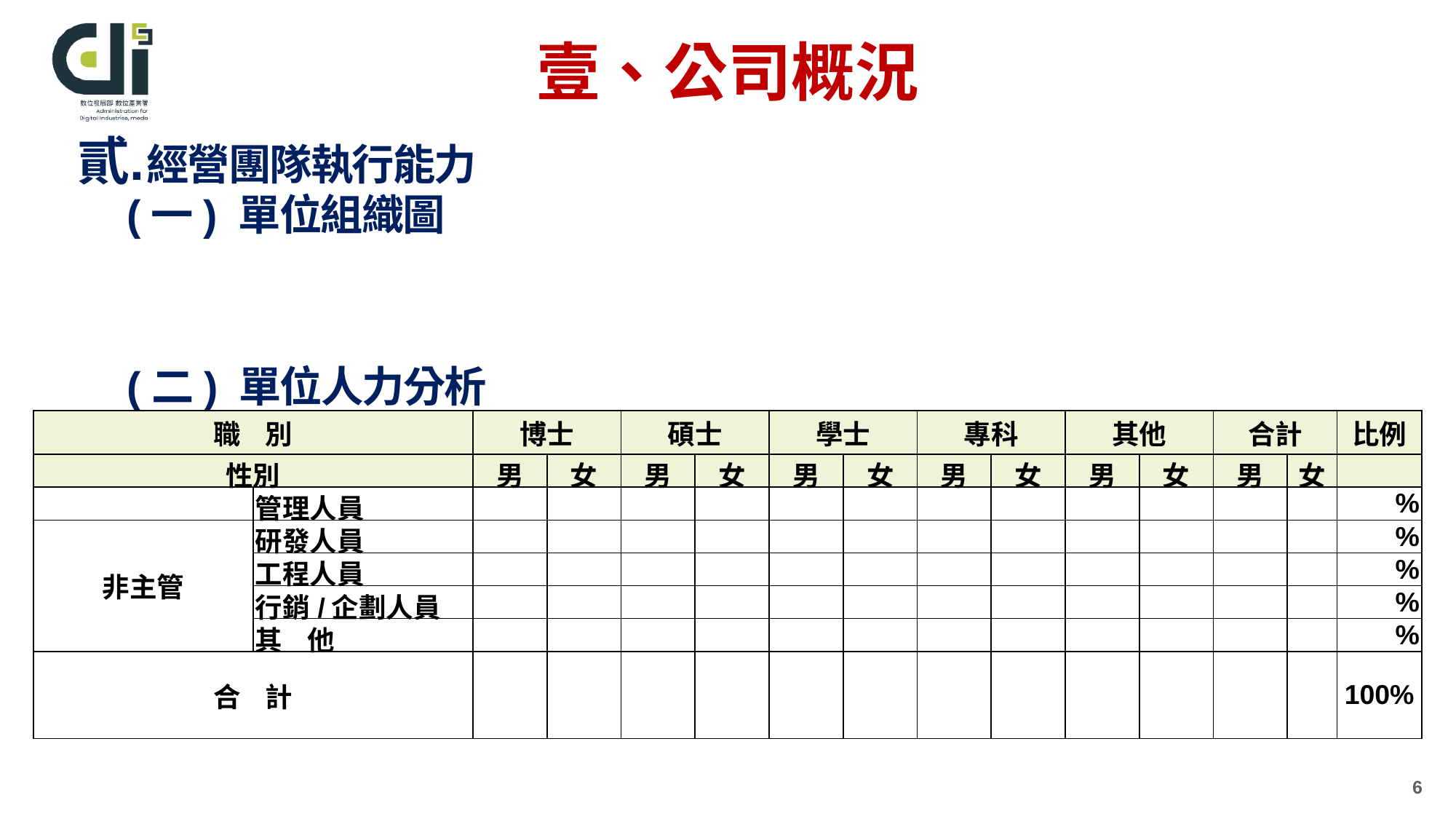

# 壹、公司概況
經營團隊執行能力
(一) 單位組織圖
(二) 單位人力分析
| 職 別 |  | 博士 |  | 碩士 |  | 學士 |  | 專科 |  | 其他 |  | 合計 |  | 比例 |
| --- | --- | --- | --- | --- | --- | --- | --- | --- | --- | --- | --- | --- | --- | --- |
| 性別 |  | 男 | 女 | 男 | 女 | 男 | 女 | 男 | 女 | 男 | 女 | 男 | 女 |  |
|  | 管理人員 |  |  |  |  |  |  |  |  |  |  |  |  | % |
| 非主管 | 研發人員 |  |  |  |  |  |  |  |  |  |  |  |  | % |
|  | 工程人員 |  |  |  |  |  |  |  |  |  |  |  |  | % |
|  | 行銷/企劃人員 |  |  |  |  |  |  |  |  |  |  |  |  | % |
|  | 其 他 |  |  |  |  |  |  |  |  |  |  |  |  | % |
| 合 計 |  |  |  |  |  |  |  |  |  |  |  |  |  | 100% |
6